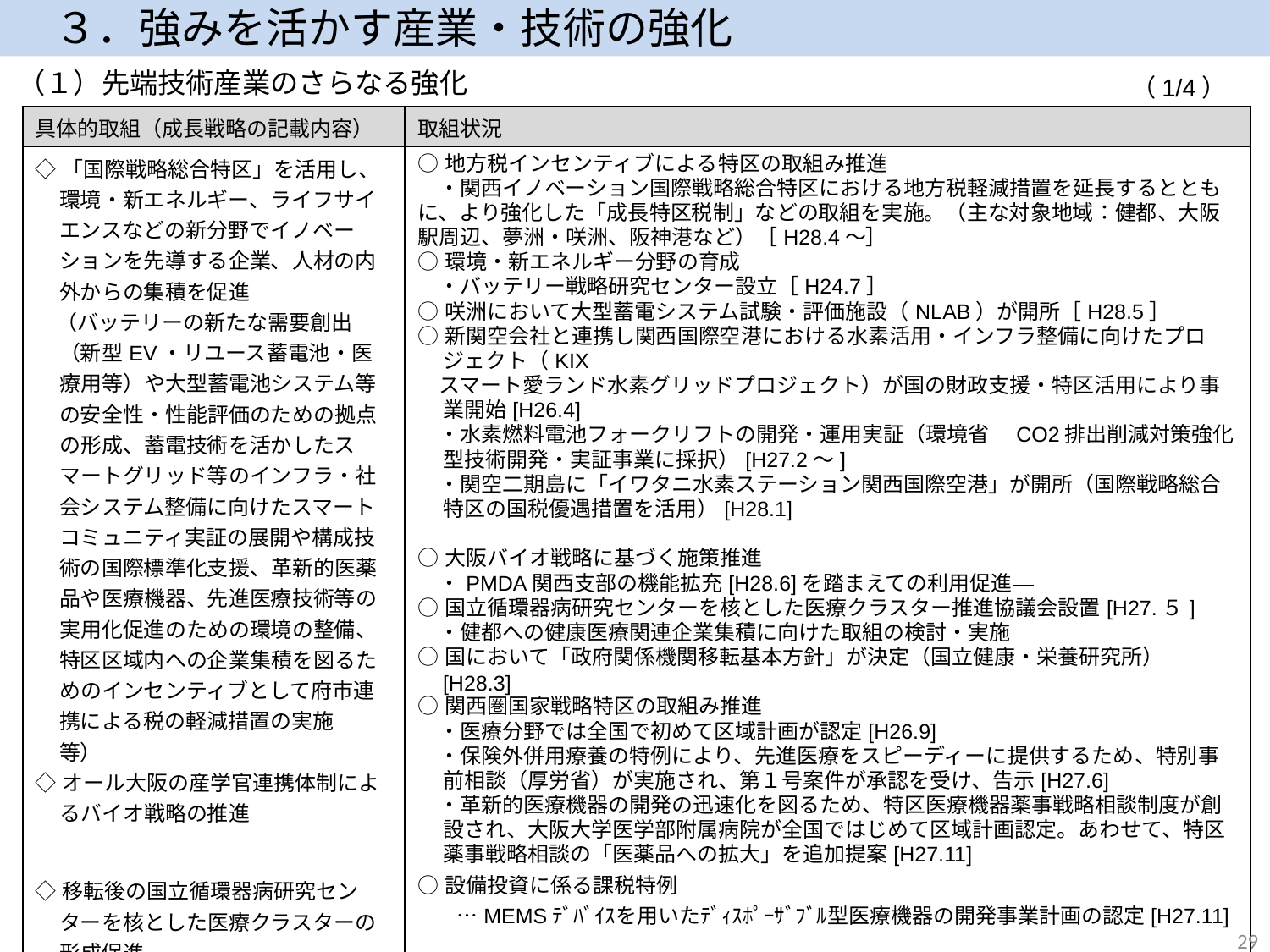

３．強みを活かす産業・技術の強化
（１）先端技術産業のさらなる強化
（1/4）
| 具体的取組（成長戦略の記載内容） | 取組状況 |
| --- | --- |
| ◇「国際戦略総合特区」を活用し、環境・新エネルギー、ライフサイエンスなどの新分野でイノベーションを先導する企業、人材の内外からの集積を促進 　（バッテリーの新たな需要創出（新型EV・リユース蓄電池・医療用等）や大型蓄電池システム等の安全性・性能評価のための拠点の形成、蓄電技術を活かしたスマートグリッド等のインフラ・社会システム整備に向けたスマートコミュニティ実証の展開や構成技術の国際標準化支援、革新的医薬品や医療機器、先進医療技術等の実用化促進のための環境の整備、特区区域内への企業集積を図るためのインセンティブとして府市連携による税の軽減措置の実施　等） ◇オール大阪の産学官連携体制によるバイオ戦略の推進 ◇移転後の国立循環器病研究センターを核とした医療クラスターの形成促進 ◇国家戦略特区の保険外併用療養に関する特例等を活用した革新的な医薬品・医療機器・再生医療の研究開発の促進 | ○地方税インセンティブによる特区の取組み推進 　・関西イノベーション国際戦略総合特区における地方税軽減措置を延長するとともに、より強化した「成長特区税制」などの取組を実施。（主な対象地域：健都、大阪駅周辺、夢洲・咲洲、阪神港など）［H28.4～］ ○環境・新エネルギー分野の育成 　・バッテリー戦略研究センター設立［H24.7］ ○咲洲において大型蓄電システム試験・評価施設（NLAB）が開所［H28.5］ ○新関空会社と連携し関西国際空港における水素活用・インフラ整備に向けたプロジェクト（KIX 　スマート愛ランド水素グリッドプロジェクト）が国の財政支援・特区活用により事業開始[H26.4] 　・水素燃料電池フォークリフトの開発・運用実証（環境省　CO2排出削減対策強化型技術開発・実証事業に採択）[H27.2～] 　・関空二期島に「イワタニ水素ステーション関西国際空港」が開所（国際戦略総合特区の国税優遇措置を活用）[H28.1] ○大阪バイオ戦略に基づく施策推進 　・PMDA関西支部の機能拡充[H28.6]を踏まえての利用促進　　 ○国立循環器病研究センターを核とした医療クラスター推進協議会設置[H27.５] 　・健都への健康医療関連企業集積に向けた取組の検討・実施 ○国において「政府関係機関移転基本方針」が決定（国立健康・栄養研究所）[H28.3] ○関西圏国家戦略特区の取組み推進 　・医療分野では全国で初めて区域計画が認定[H26.9] 　・保険外併用療養の特例により、先進医療をスピーディーに提供するため、特別事前相談（厚労省）が実施され、第１号案件が承認を受け、告示[H27.6] 　・革新的医療機器の開発の迅速化を図るため、特区医療機器薬事戦略相談制度が創設され、大阪大学医学部附属病院が全国ではじめて区域計画認定。あわせて、特区薬事戦略相談の「医薬品への拡大」を追加提案[H27.11]　 ○設備投資に係る課税特例 　　…MEMSﾃﾞﾊﾞｲｽを用いたﾃﾞｨｽﾎﾟｰｻﾞﾌﾞﾙ型医療機器の開発事業計画の認定[H27.11] （次ページに続く） |
29